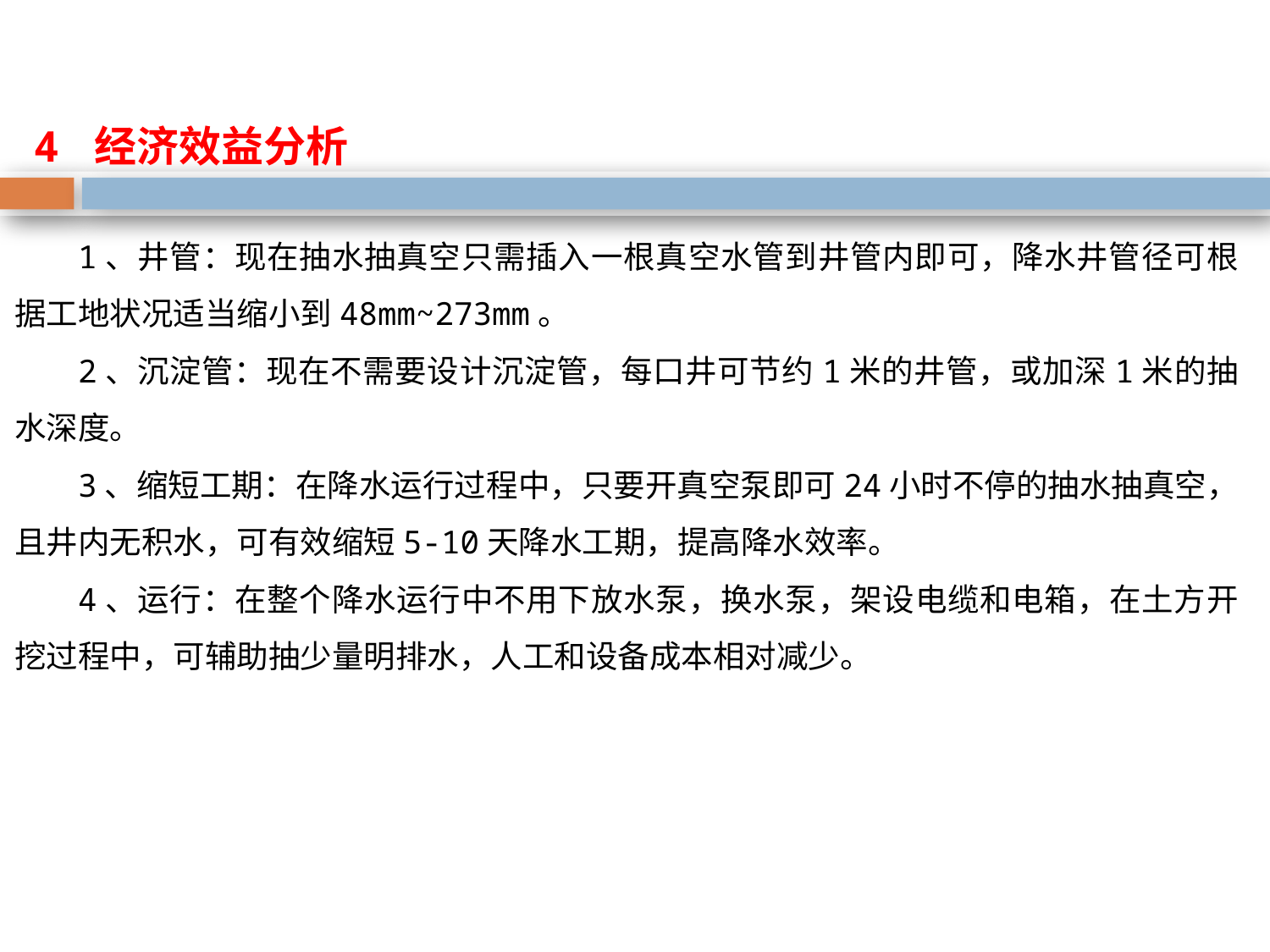

# 4 经济效益分析
1、井管：现在抽水抽真空只需插入一根真空水管到井管内即可，降水井管径可根据工地状况适当缩小到48mm~273mm。
2、沉淀管：现在不需要设计沉淀管，每口井可节约1米的井管，或加深1米的抽水深度。
3、缩短工期：在降水运行过程中，只要开真空泵即可24小时不停的抽水抽真空，且井内无积水，可有效缩短5-10天降水工期，提高降水效率。
4、运行：在整个降水运行中不用下放水泵，换水泵，架设电缆和电箱，在土方开挖过程中，可辅助抽少量明排水，人工和设备成本相对减少。